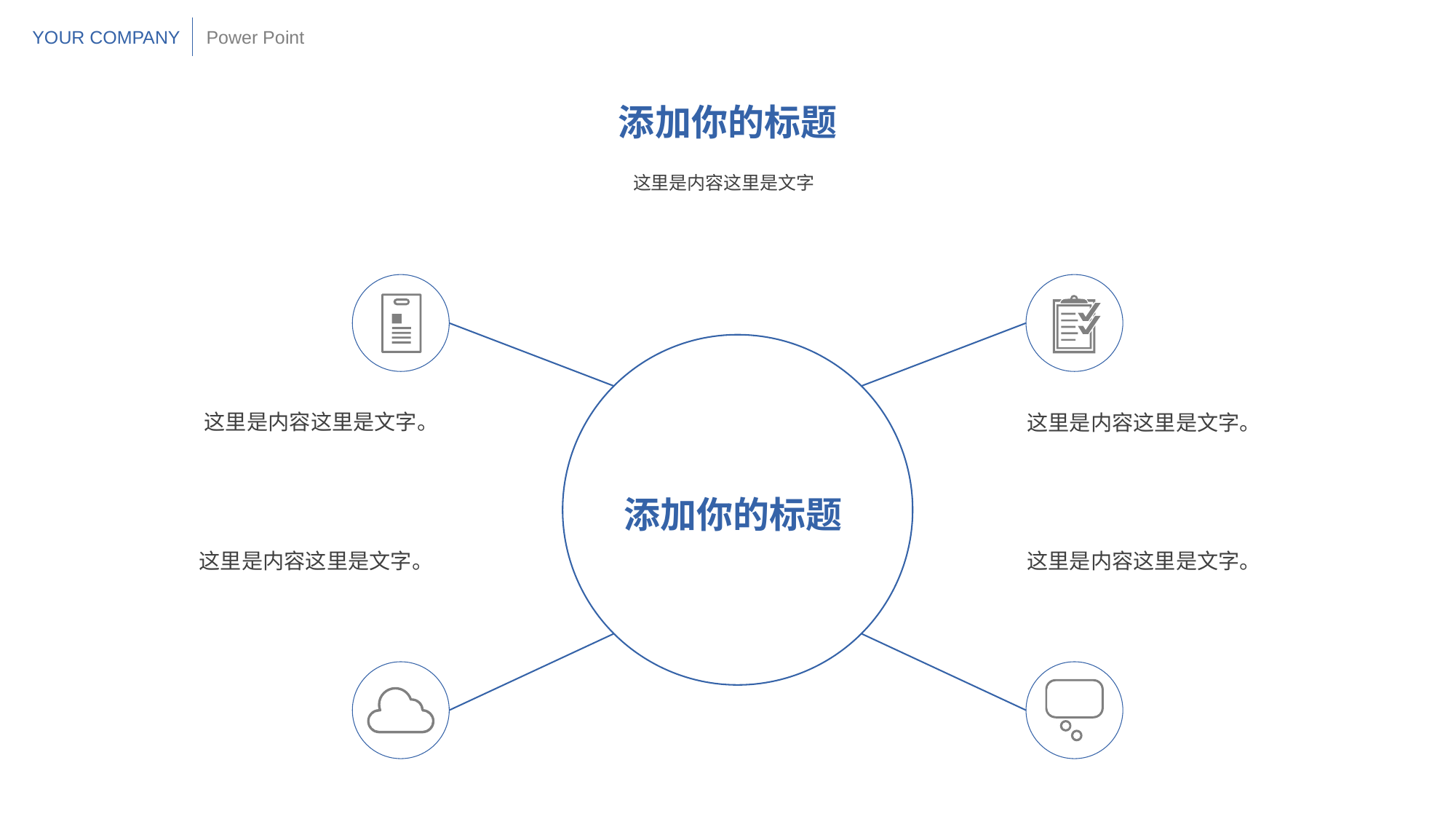

YOUR COMPANY
Power Point
添加你的标题
这里是内容这里是文字

这里是内容这里是文字。
这里是内容这里是文字。
添加你的标题
这里是内容这里是文字。
这里是内容这里是文字。